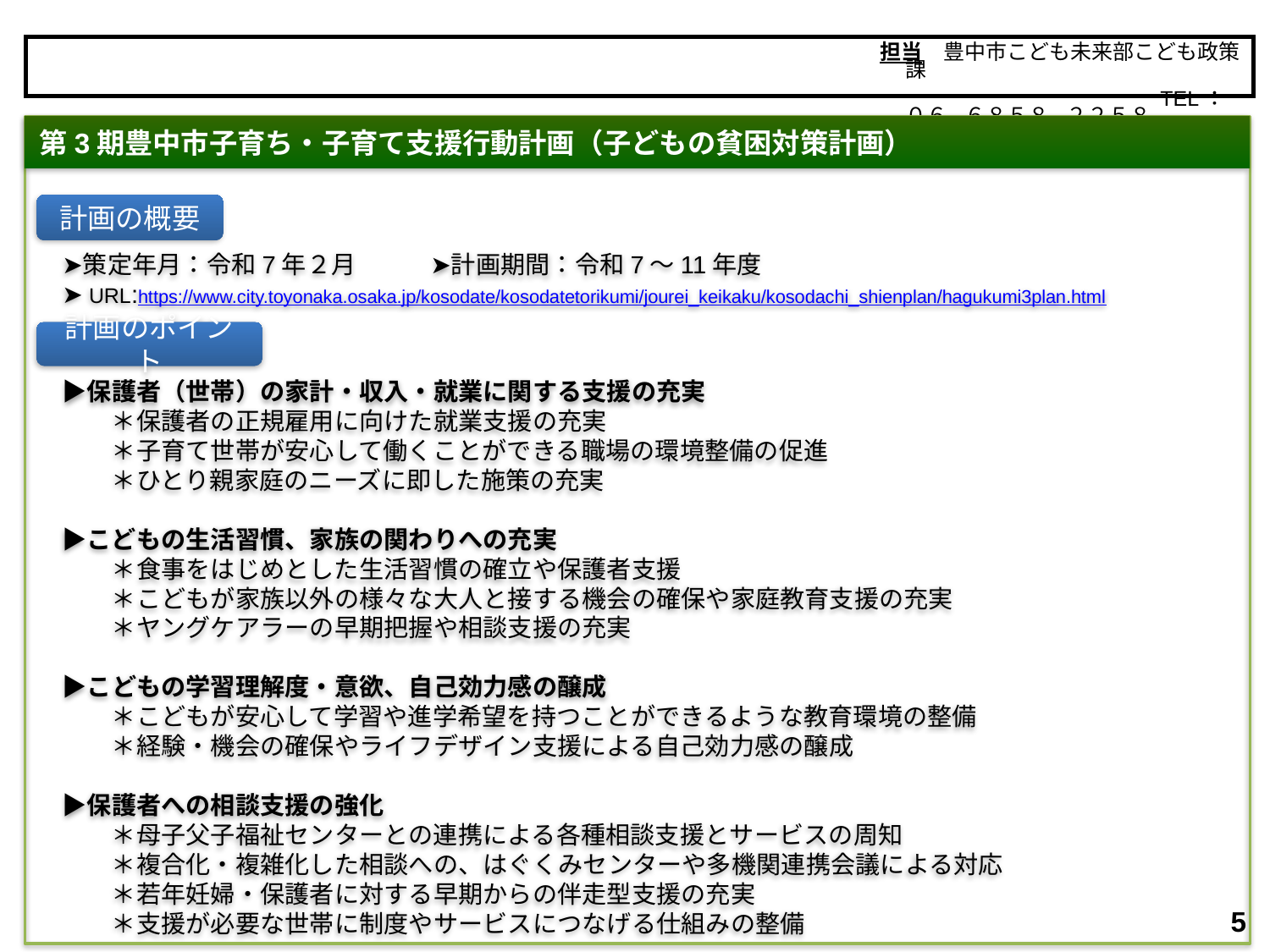

担当　豊中市こども未来部こども政策課
　　　　　　　　　　　　　TEL：０６-６８５８-２２５８

豊中市
第3期豊中市子育ち・子育て支援行動計画（子どもの貧困対策計画）

　➤策定年月：令和7年２月　　　➤計画期間：令和7～11年度
　➤URL:https://www.city.toyonaka.osaka.jp/kosodate/kosodatetorikumi/jourei_keikaku/kosodachi_shienplan/hagukumi3plan.html

　▶保護者（世帯）の家計・収入・就業に関する支援の充実
　　　＊保護者の正規雇用に向けた就業支援の充実
　　　＊子育て世帯が安心して働くことができる職場の環境整備の促進
　　　＊ひとり親家庭のニーズに即した施策の充実

　▶こどもの生活習慣、家族の関わりへの充実
　　　＊食事をはじめとした生活習慣の確立や保護者支援
　　　＊こどもが家族以外の様々な大人と接する機会の確保や家庭教育支援の充実
　　　＊ヤングケアラーの早期把握や相談支援の充実

　▶こどもの学習理解度・意欲、自己効力感の醸成
　　　＊こどもが安心して学習や進学希望を持つことができるような教育環境の整備
　　　＊経験・機会の確保やライフデザイン支援による自己効力感の醸成

　▶保護者への相談支援の強化
　　　＊母子父子福祉センターとの連携による各種相談支援とサービスの周知
　　　＊複合化・複雑化した相談への、はぐくみセンターや多機関連携会議による対応
　　　＊若年妊婦・保護者に対する早期からの伴走型支援の充実
　　　＊支援が必要な世帯に制度やサービスにつなげる仕組みの整備

計画の概要
計画のポイント
5